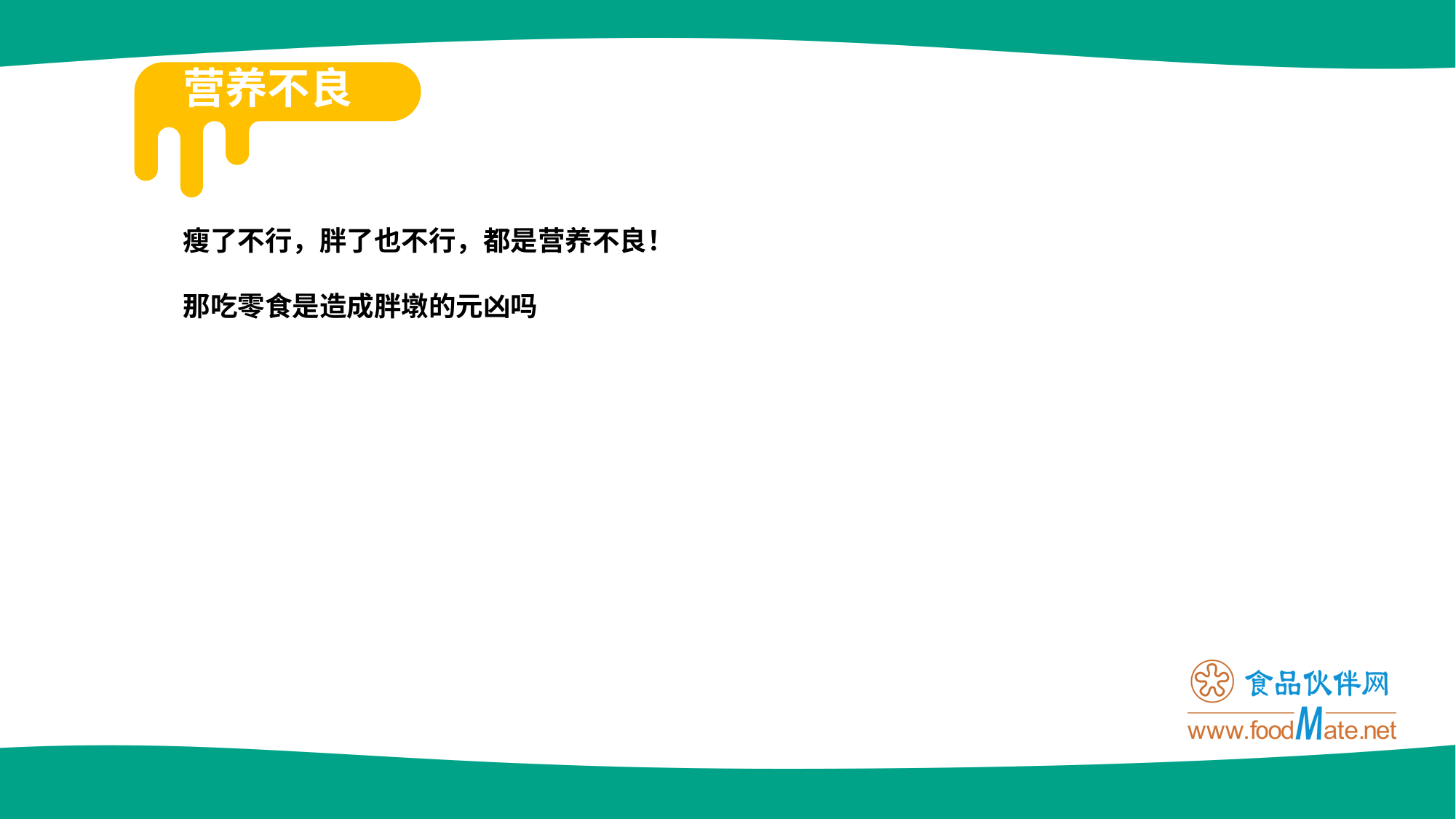

营养不良
瘦了不行，胖了也不行，都是营养不良！
那吃零食是造成胖墩的元凶吗